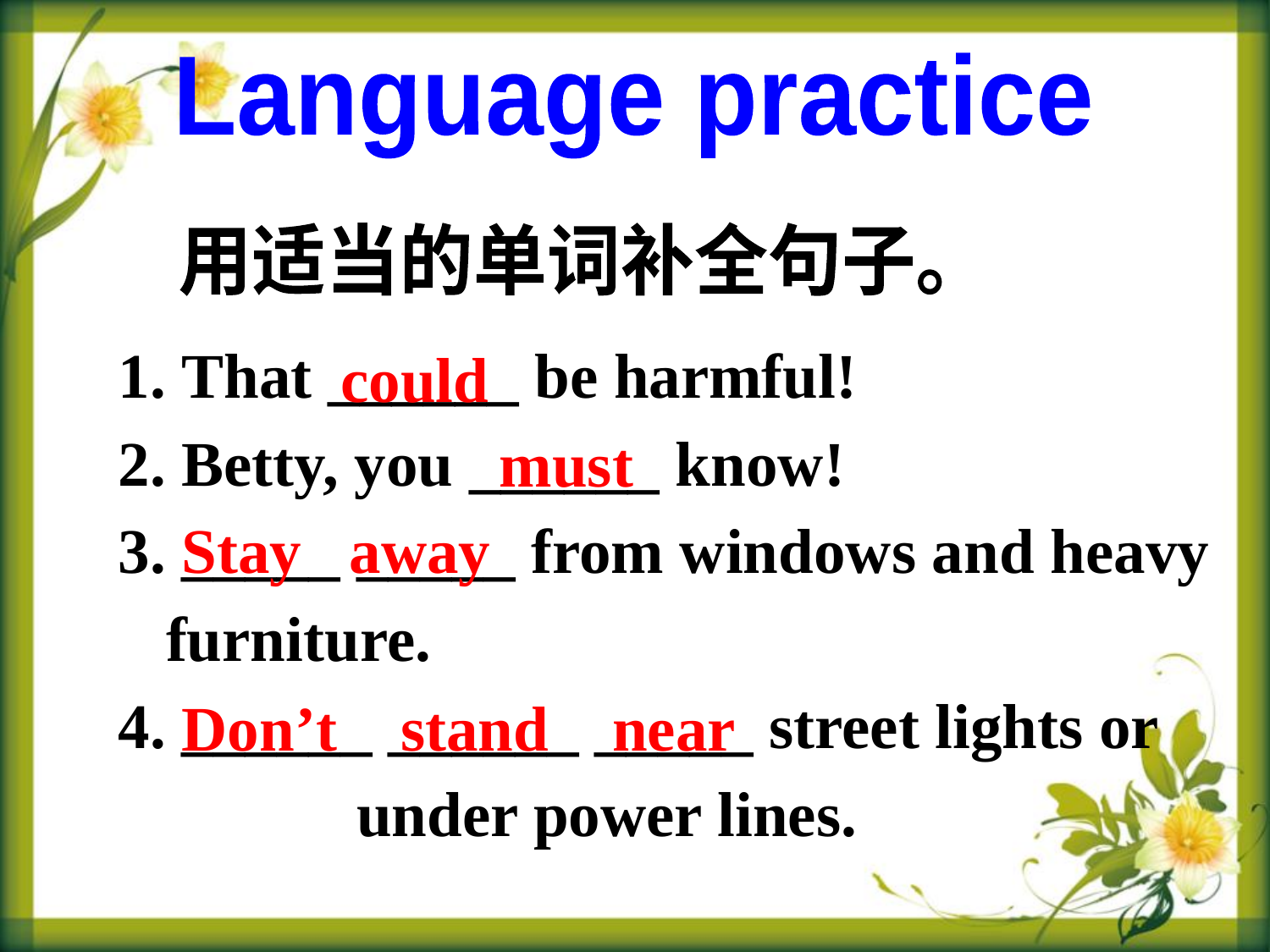

Language practice
用适当的单词补全句子。
 That ______ be harmful!
 Betty, you ______ know!
 _____ _____ from windows and heavy furniture.
 ______ ______ _____ street lights or 		    under power lines.
could
must
Stay   away
Don’t    stand    near